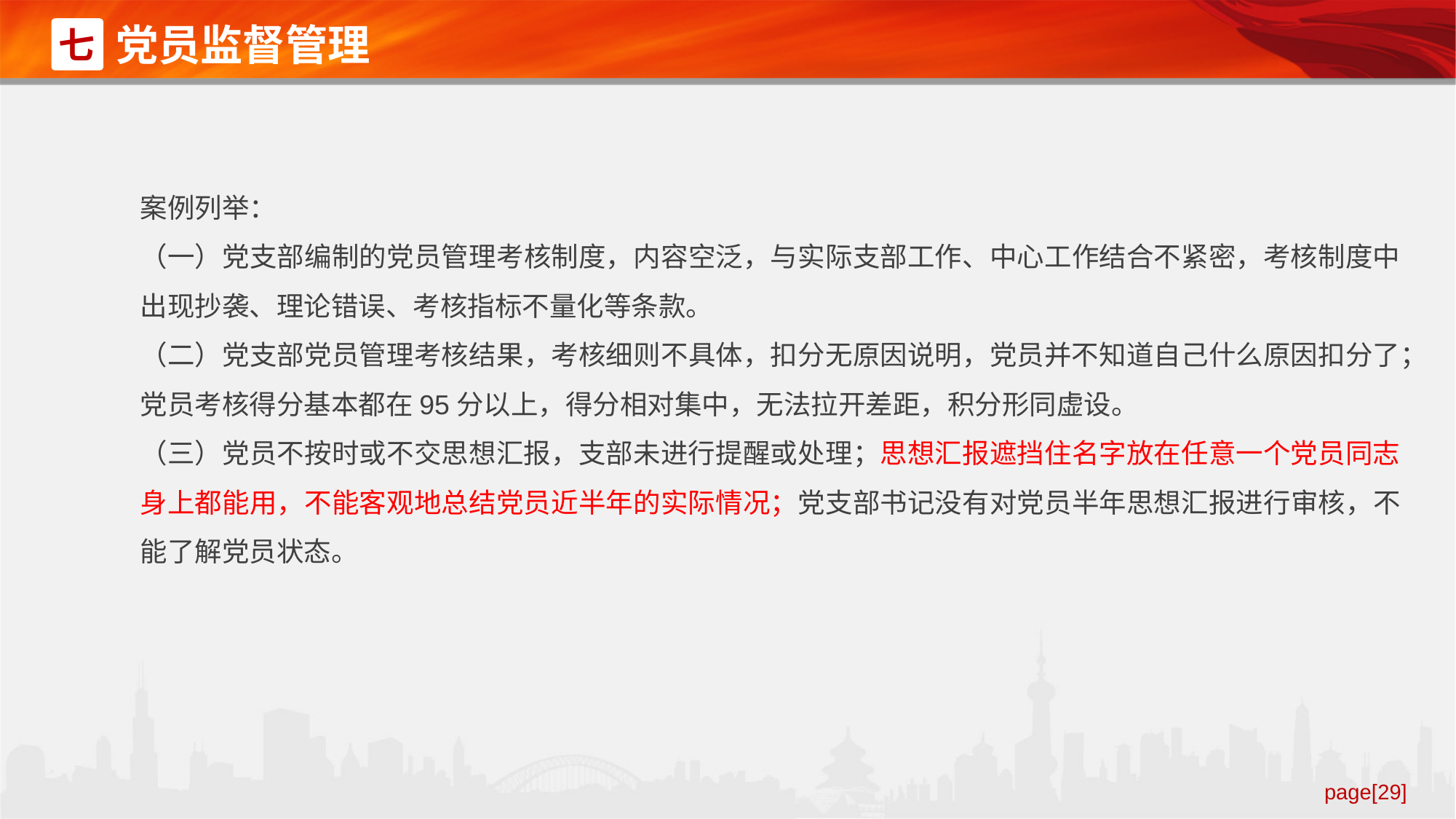

党员监督管理
七

案例列举：
（一）党支部编制的党员管理考核制度，内容空泛，与实际支部工作、中心工作结合不紧密，考核制度中出现抄袭、理论错误、考核指标不量化等条款。
（二）党支部党员管理考核结果，考核细则不具体，扣分无原因说明，党员并不知道自己什么原因扣分了；党员考核得分基本都在95分以上，得分相对集中，无法拉开差距，积分形同虚设。
（三）党员不按时或不交思想汇报，支部未进行提醒或处理；思想汇报遮挡住名字放在任意一个党员同志身上都能用，不能客观地总结党员近半年的实际情况；党支部书记没有对党员半年思想汇报进行审核，不能了解党员状态。